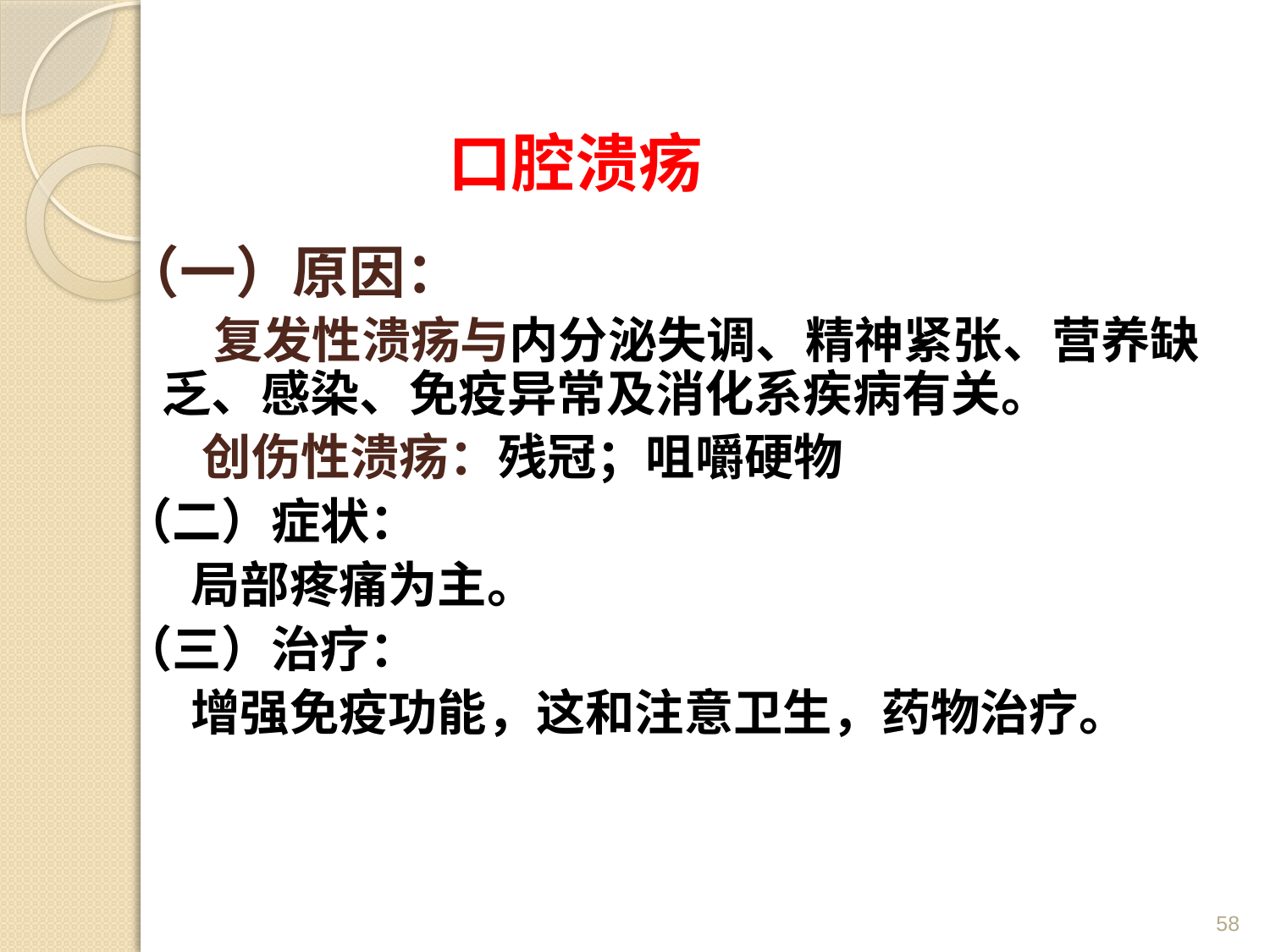

# 口腔溃疡
（一）原因：
       复发性溃疡与内分泌失调、精神紧张、营养缺乏、感染、免疫异常及消化系疾病有关。
      创伤性溃疡：残冠；咀嚼硬物
（二）症状：
     局部疼痛为主。
（三）治疗：
     增强免疫功能，这和注意卫生，药物治疗。

58